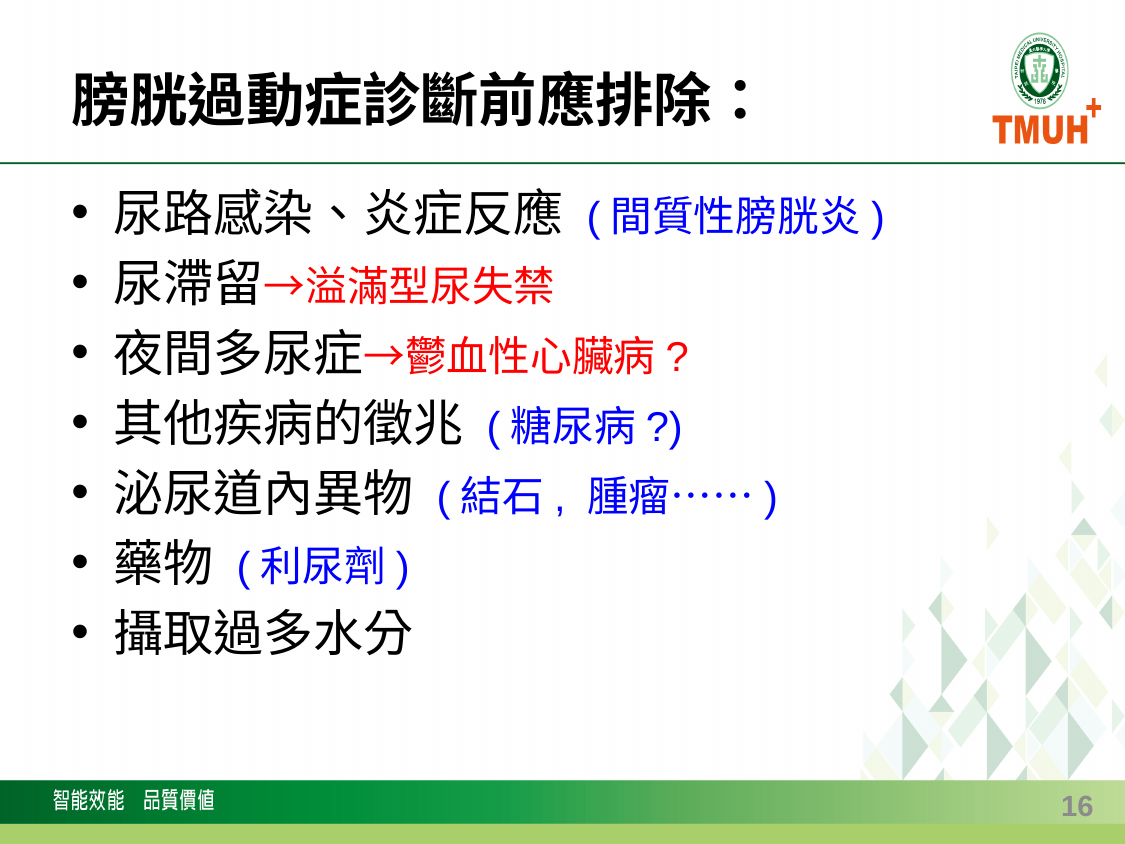

# 膀胱過動症診斷前應排除：
尿路感染、炎症反應 (間質性膀胱炎)
尿滯留→溢滿型尿失禁
夜間多尿症→鬱血性心臟病?
其他疾病的徵兆 (糖尿病?)
泌尿道內異物 (結石, 腫瘤……)
藥物 (利尿劑)
攝取過多水分

16